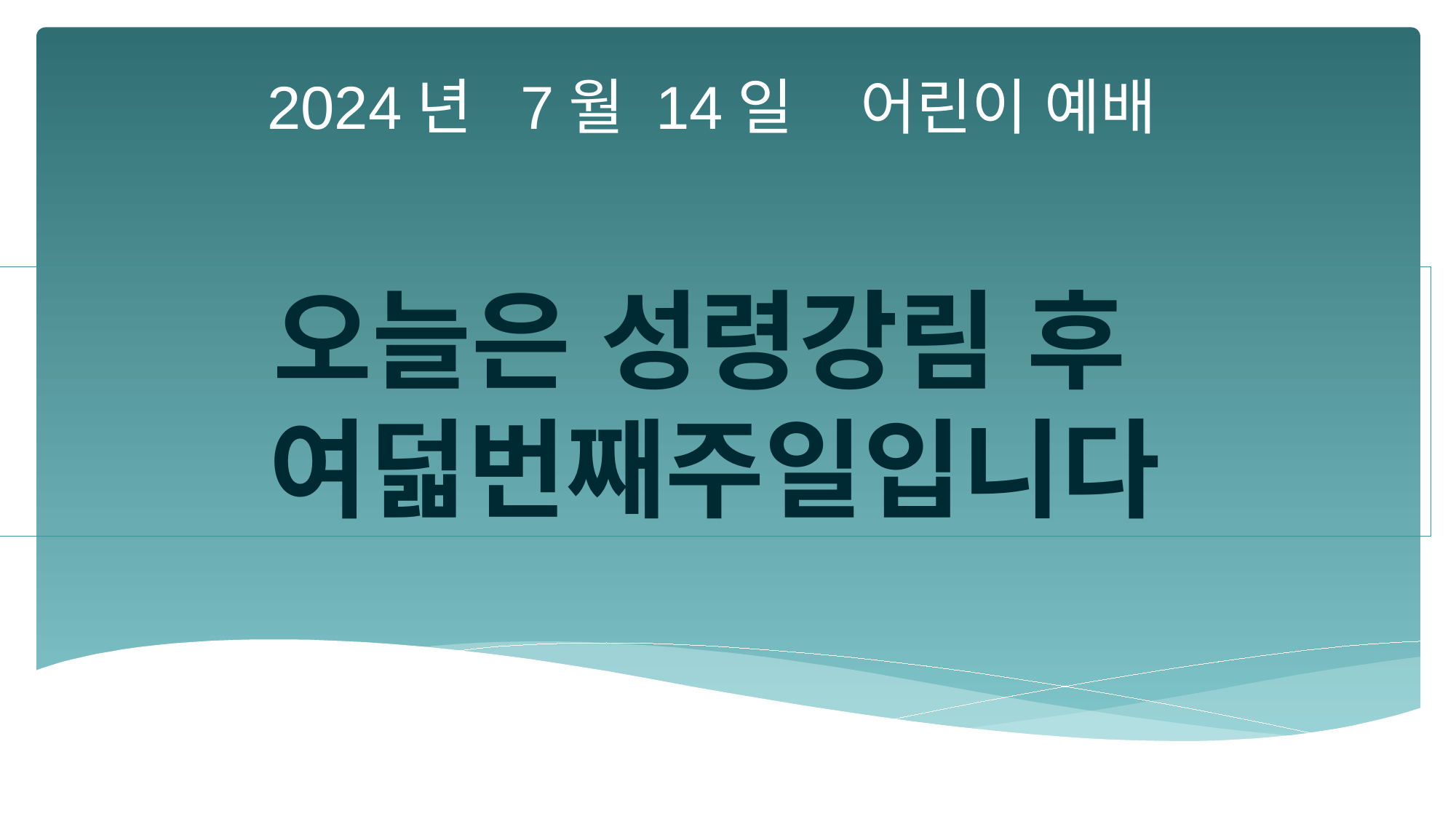

2024년  7월 14일    어린이 예배
오늘은 성령강림 후
여덟번째주일입니다